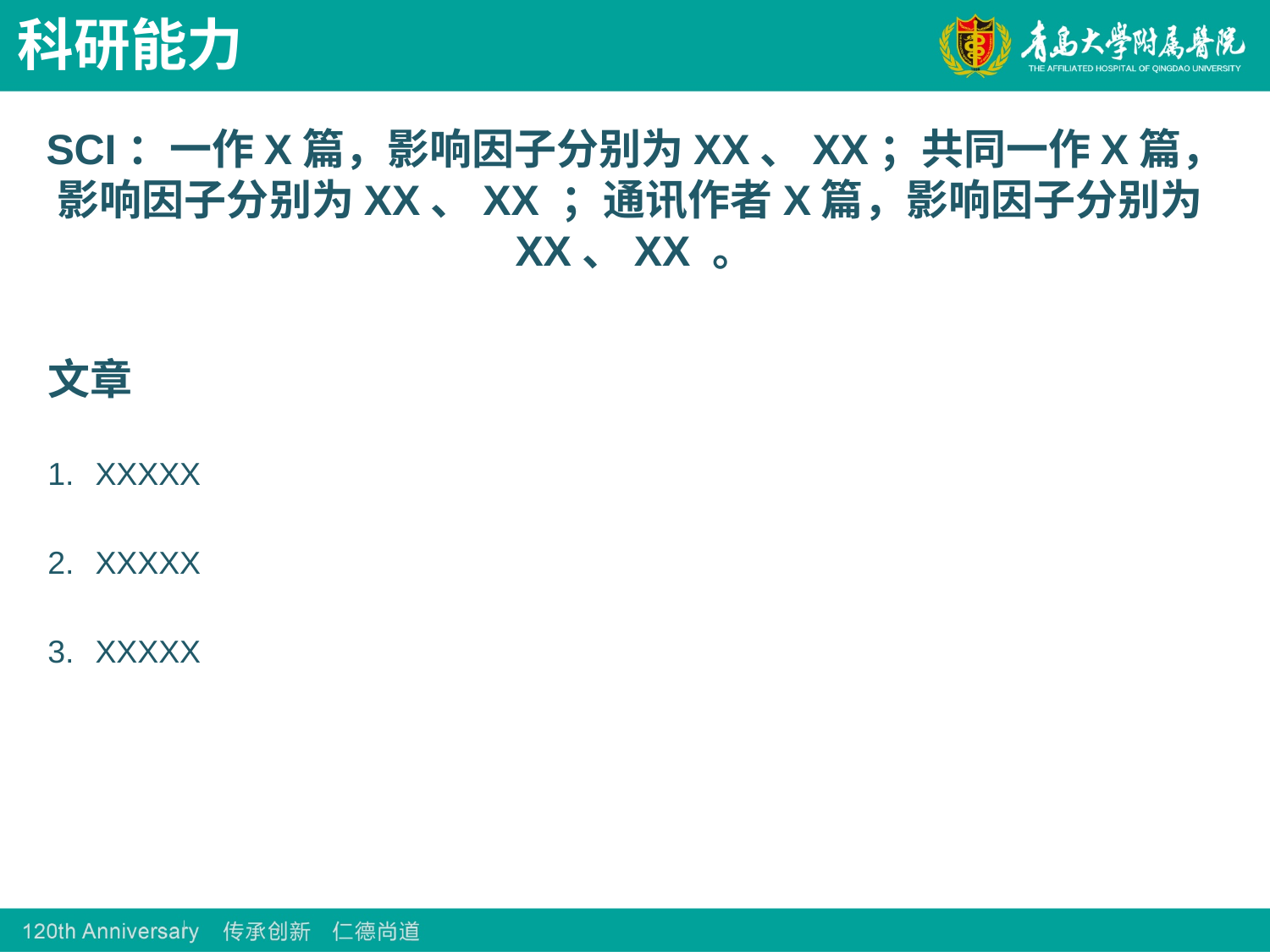

科研能力
# SCI：一作X篇，影响因子分别为XX、XX；共同一作X篇，影响因子分别为XX、XX ；通讯作者X篇，影响因子分别为XX、XX 。
文章

XXXXX

XXXXX

XXXXX